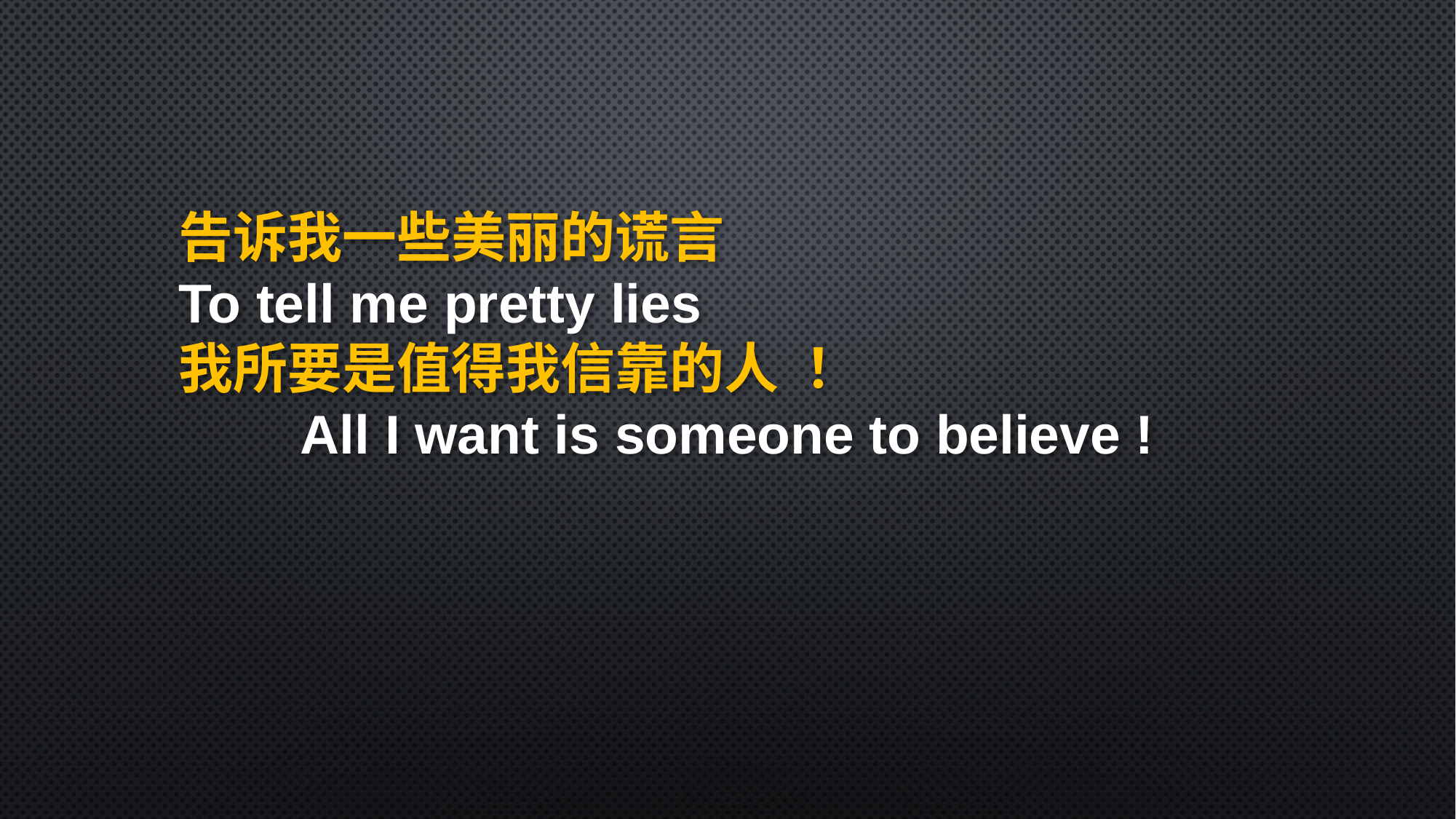

告诉我一些美丽的谎言
To tell me pretty lies
我所要是值得我信靠的人 ！
All I want is someone to believe !